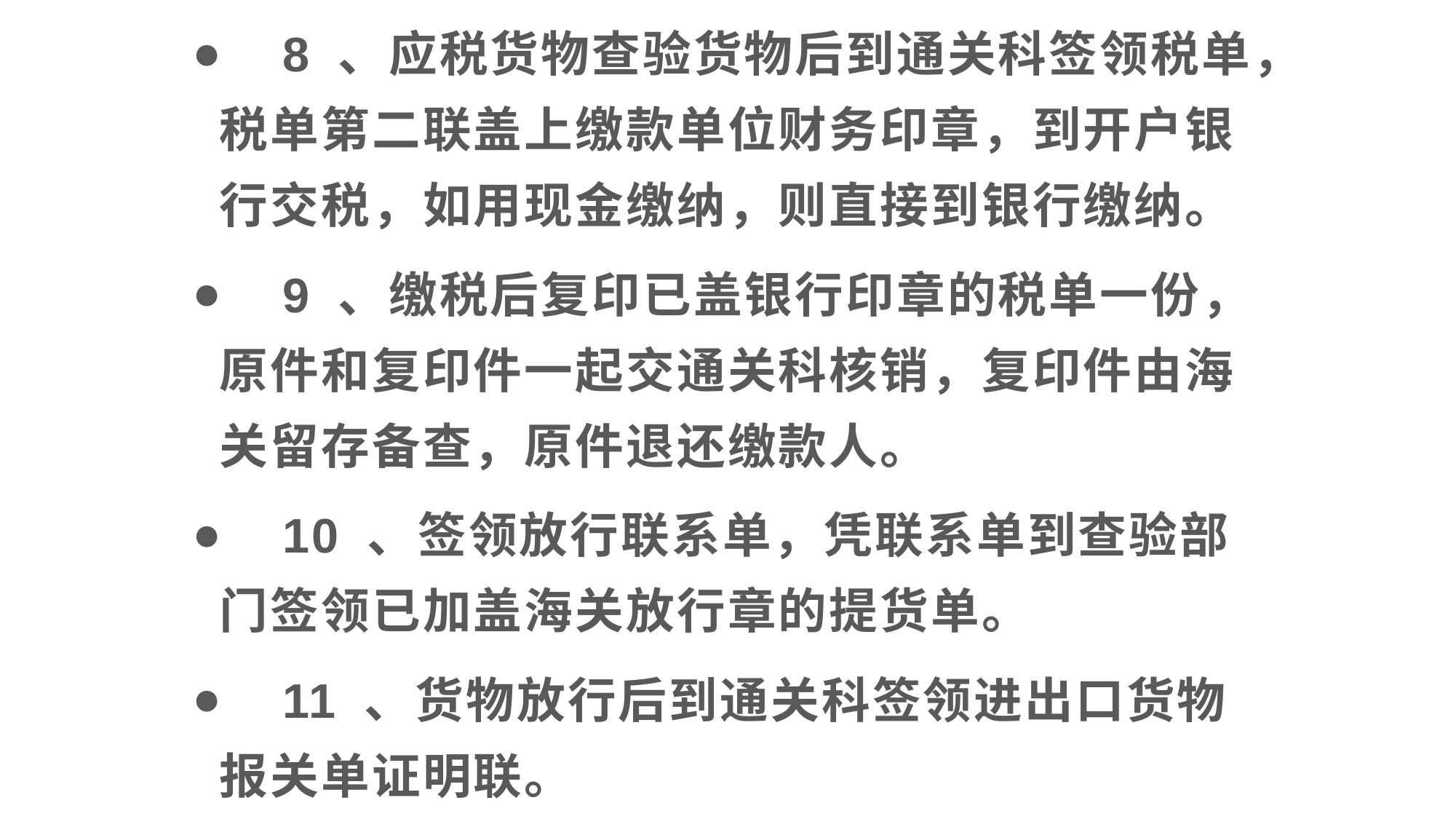

8 、应税货物查验货物后到通关科签领税单，税单第二联盖上缴款单位财务印章，到开户银行交税，如用现金缴纳，则直接到银行缴纳。
    9 、缴税后复印已盖银行印章的税单一份，原件和复印件一起交通关科核销，复印件由海关留存备查，原件退还缴款人。
    10 、签领放行联系单，凭联系单到查验部门签领已加盖海关放行章的提货单。
    11 、货物放行后到通关科签领进出口货物报关单证明联。